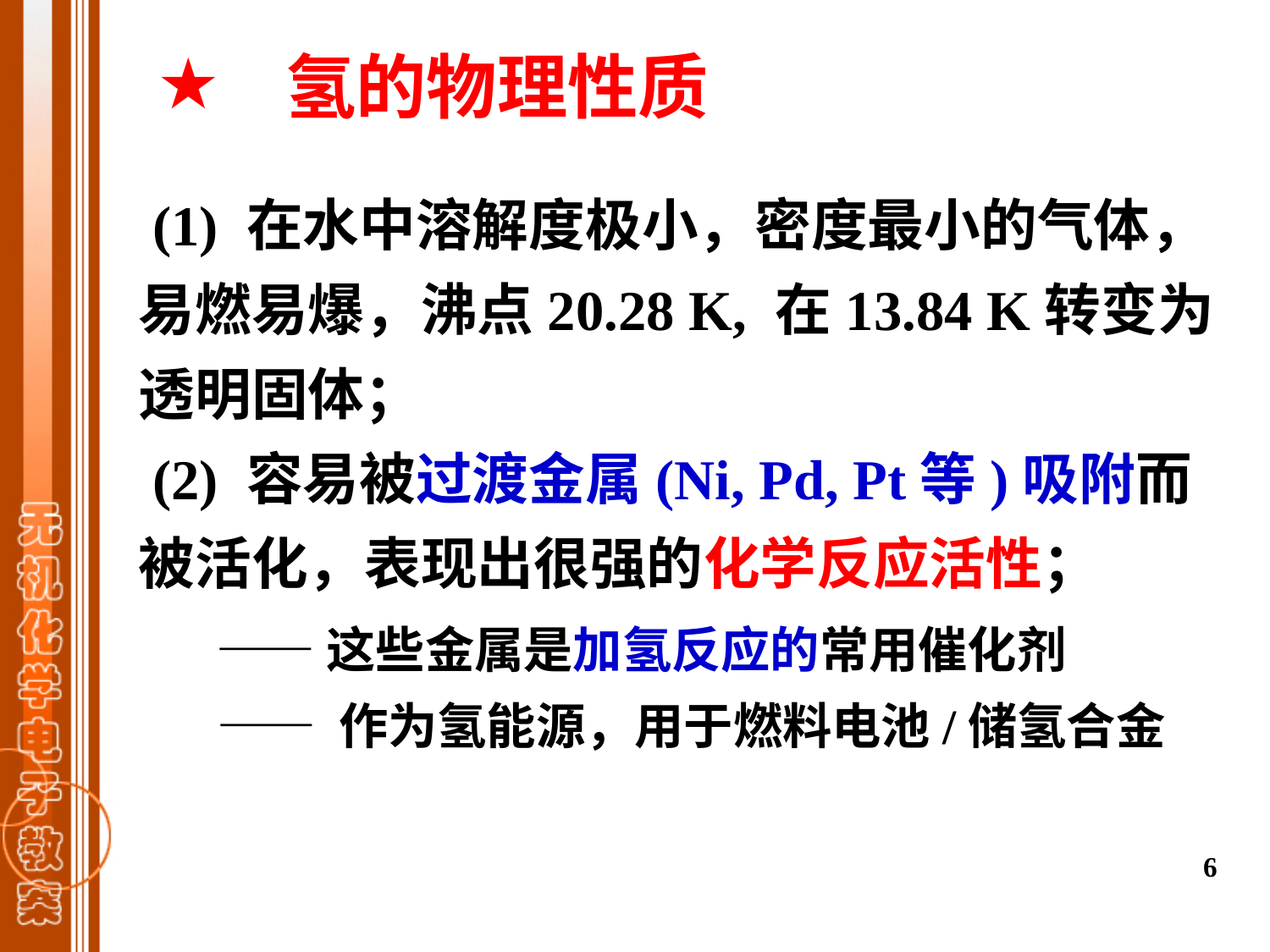

氢的物理性质
 (1) 在水中溶解度极小，密度最小的气体，易燃易爆，沸点20.28 K, 在13.84 K转变为透明固体；
 (2) 容易被过渡金属(Ni, Pd, Pt等)吸附而被活化，表现出很强的化学反应活性；
      ——这些金属是加氢反应的常用催化剂
       —— 作为氢能源，用于燃料电池/储氢合金
6